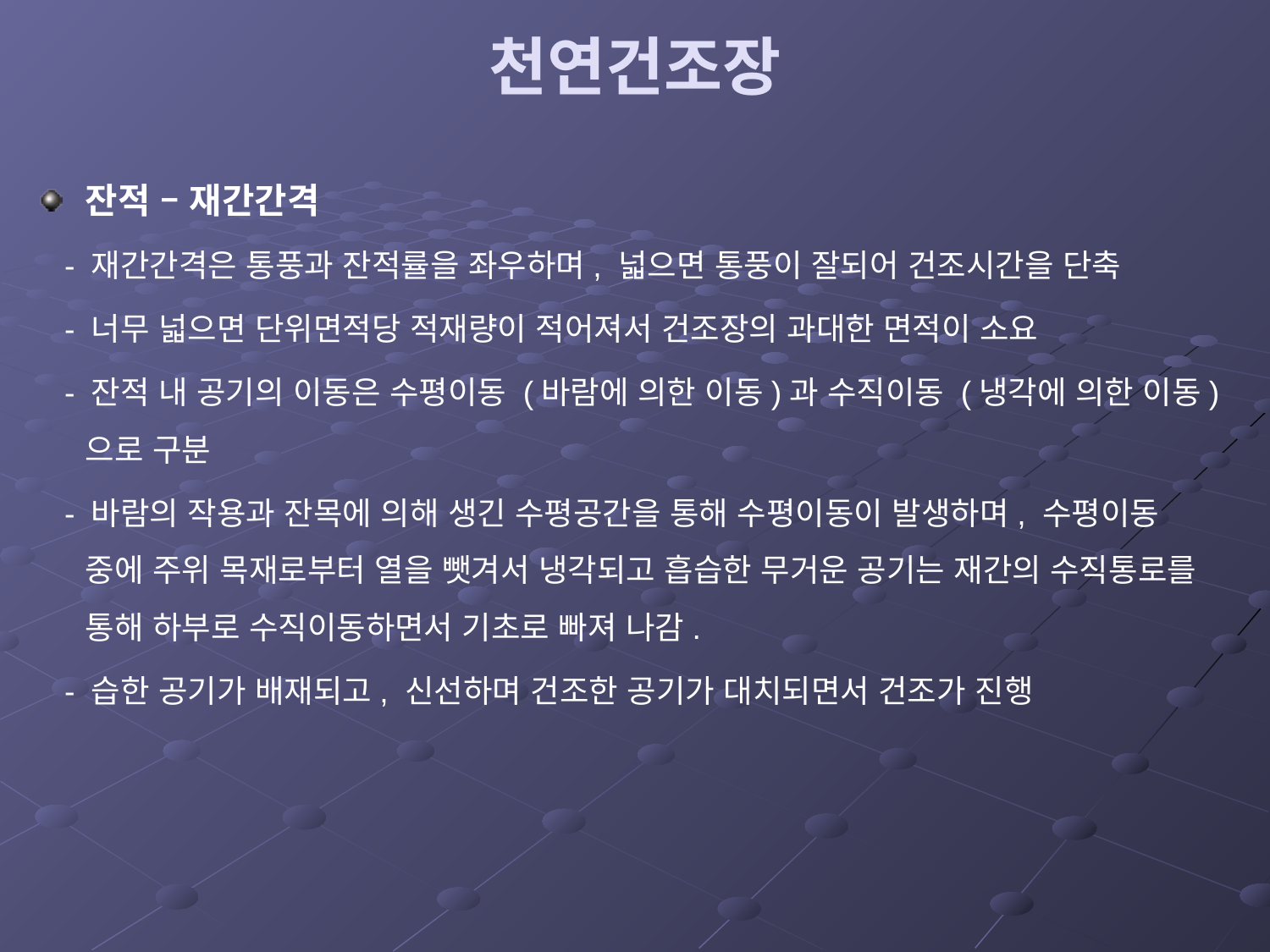

# 천연건조장
잔적 – 재간간격
   - 재간간격은 통풍과 잔적률을 좌우하며, 넓으면 통풍이 잘되어 건조시간을 단축
   - 너무 넓으면 단위면적당 적재량이 적어져서 건조장의 과대한 면적이 소요
   - 잔적 내 공기의 이동은 수평이동 (바람에 의한 이동)과 수직이동 (냉각에 의한 이동)으로 구분
   - 바람의 작용과 잔목에 의해 생긴 수평공간을 통해 수평이동이 발생하며, 수평이동 중에 주위 목재로부터 열을 뺏겨서 냉각되고 흡습한 무거운 공기는 재간의 수직통로를 통해 하부로 수직이동하면서 기초로 빠져 나감.
   - 습한 공기가 배재되고, 신선하며 건조한 공기가 대치되면서 건조가 진행